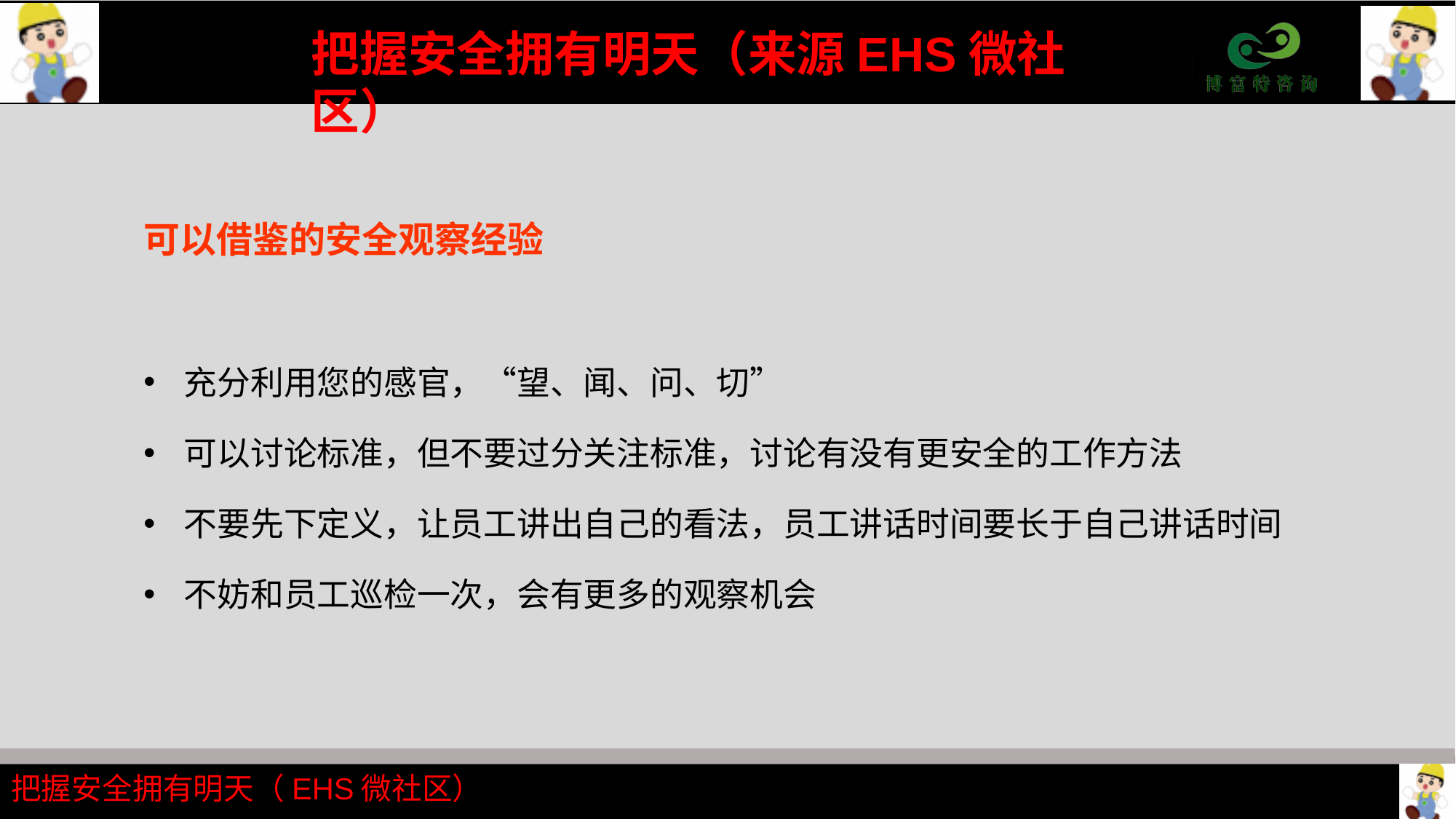

可以借鉴的安全观察经验

充分利用您的感官，“望、闻、问、切”
可以讨论标准，但不要过分关注标准，讨论有没有更安全的工作方法
不要先下定义，让员工讲出自己的看法，员工讲话时间要长于自己讲话时间
不妨和员工巡检一次，会有更多的观察机会